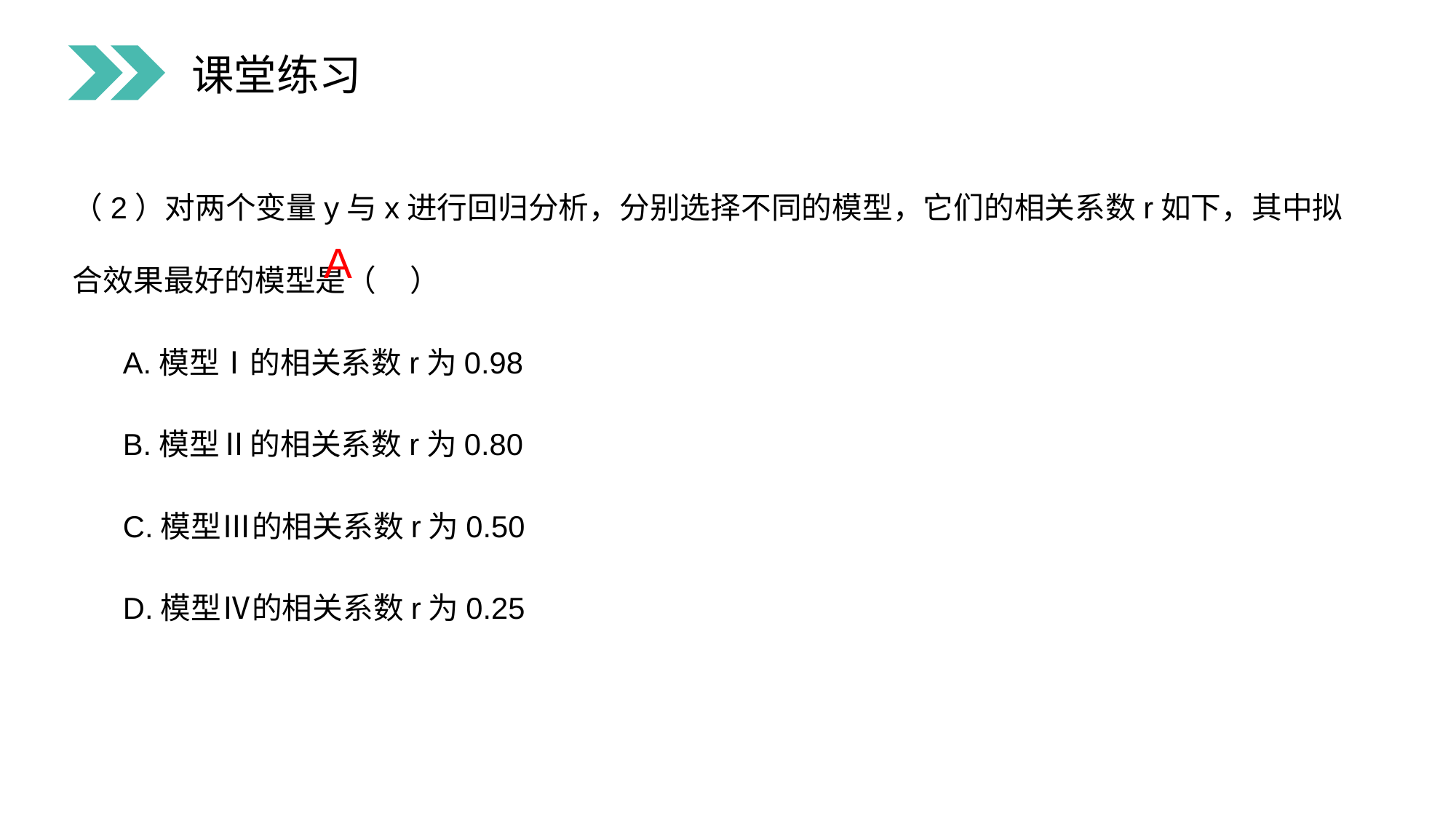

课堂练习
（2）对两个变量y与x进行回归分析，分别选择不同的模型，它们的相关系数r如下，其中拟合效果最好的模型是（     ）
      A.模型Ⅰ的相关系数r为0.98
      B.模型Ⅱ的相关系数r为0.80
      C.模型Ⅲ的相关系数r为0.50
      D.模型Ⅳ的相关系数r为0.25
A